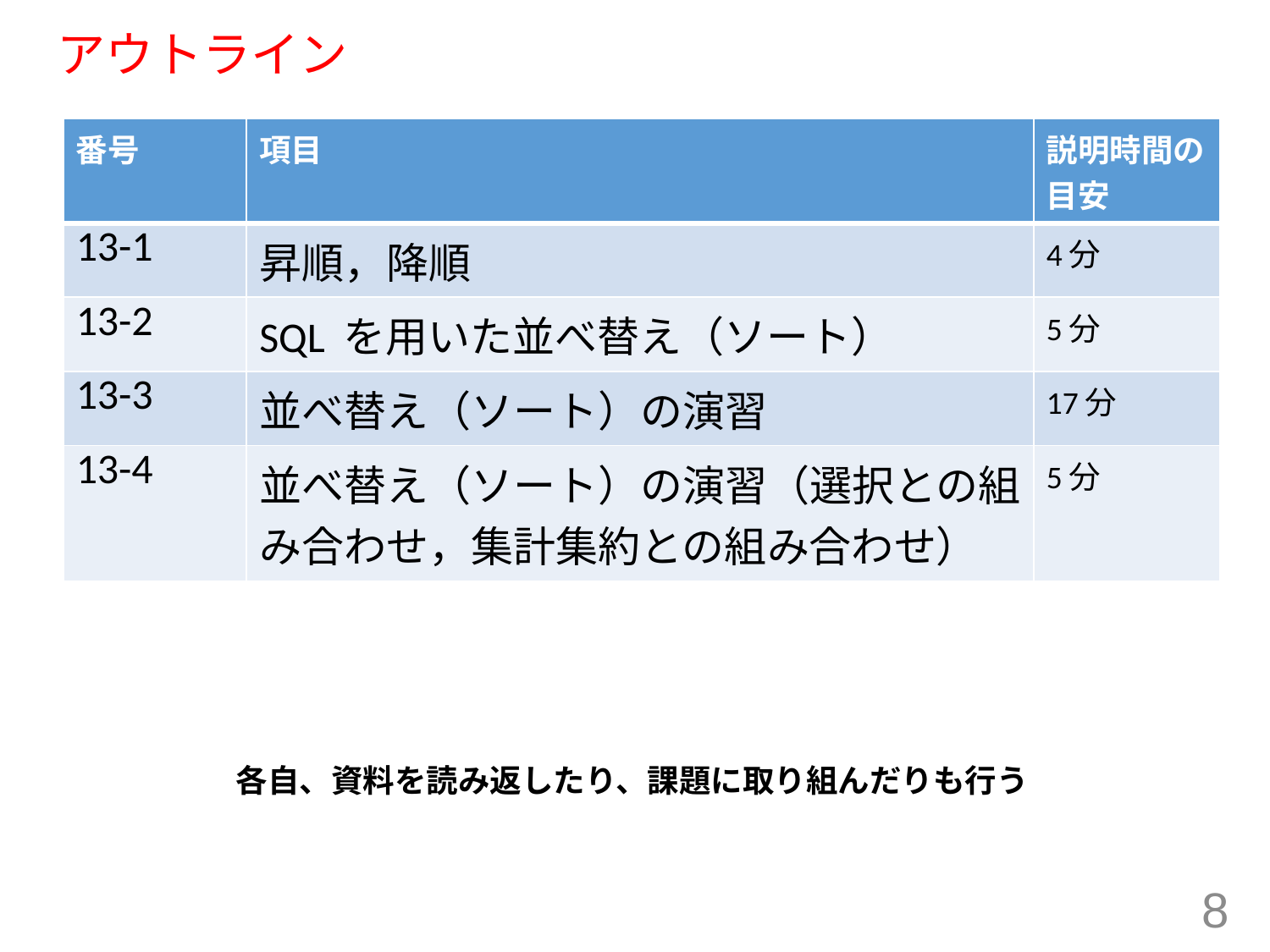

# アウトライン
| 番号 | 項目 | 説明時間の目安 |
| --- | --- | --- |
| 13-1 | 昇順，降順 | 4分 |
| 13-2 | SQL を用いた並べ替え（ソート） | 5分 |
| 13-3 | 並べ替え（ソート）の演習 | 17分 |
| 13-4 | 並べ替え（ソート）の演習（選択との組み合わせ，集計集約との組み合わせ） | 5分 |
各自、資料を読み返したり、課題に取り組んだりも行う
8